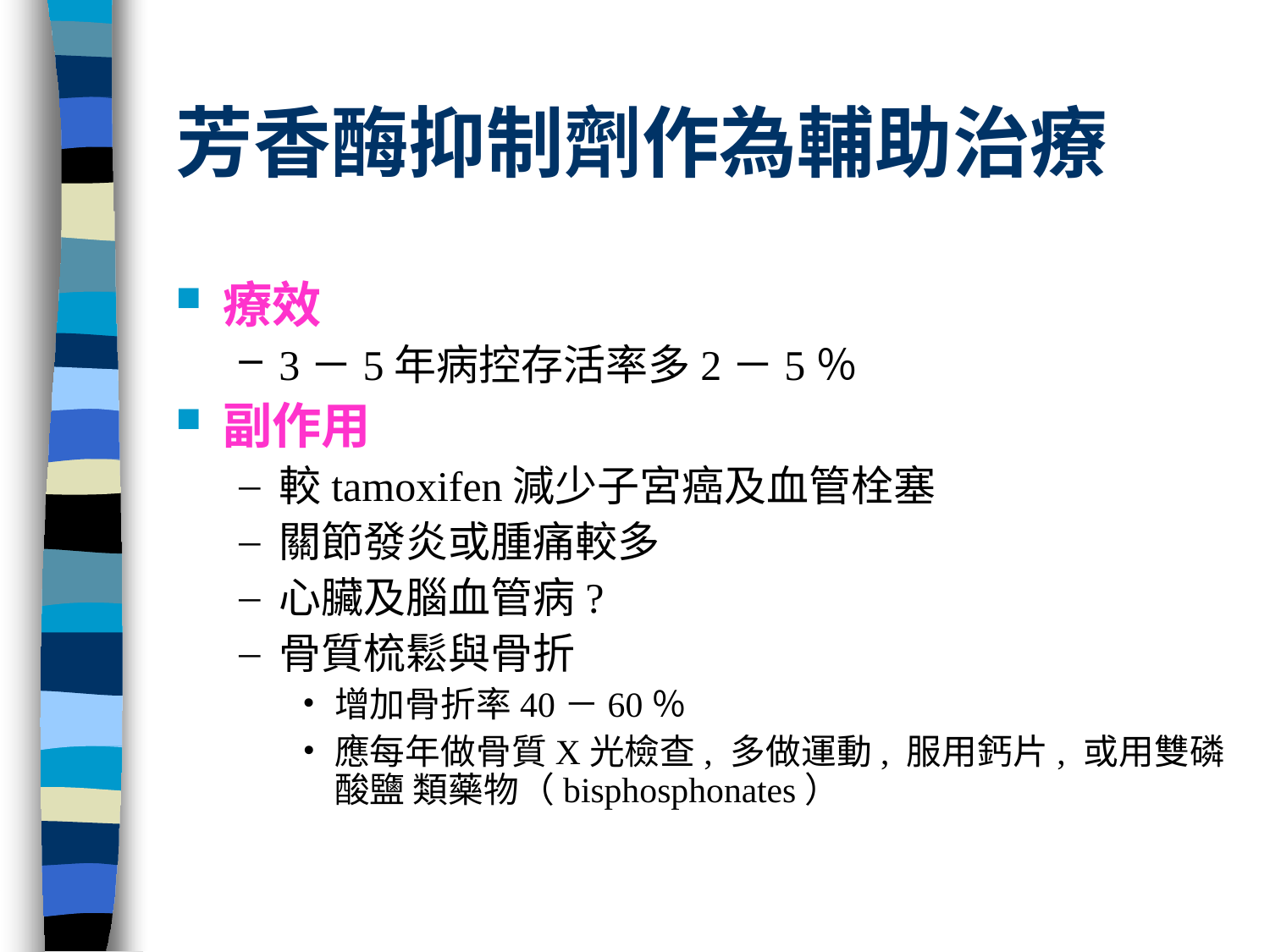

# 芳香酶抑制劑作為輔助治療

療效
3－5年病控存活率多2－5％
副作用
較tamoxifen減少子宮癌及血管栓塞
關節發炎或腫痛較多
心臟及腦血管病?
骨質梳鬆與骨折
增加骨折率40－60％
應每年做骨質X光檢查, 多做運動, 服用鈣片, 或用雙磷酸鹽 類藥物（bisphosphonates）